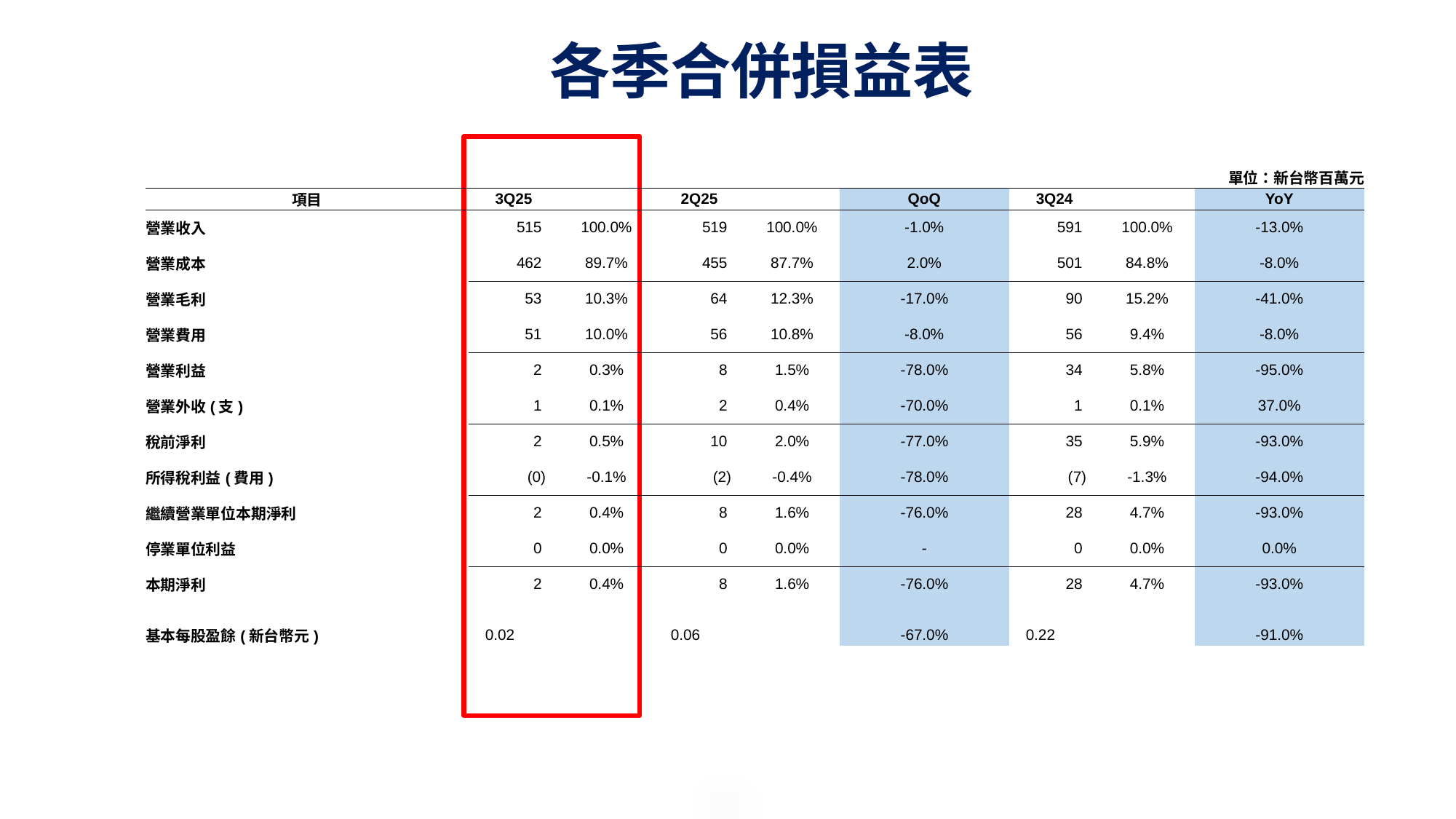

# 損益表-單季
各季合併損益表

|  |  |  |  |  |  |  |  |  |  |  | 單位：新台幣百萬元 |
| --- | --- | --- | --- | --- | --- | --- | --- | --- | --- | --- | --- |
| 項目 | 3Q25 |  |  | 2Q25 |  |  | QoQ | 3Q24 |  |  | YoY |
| 營業收入 | 515 |  | 100.0% | 519 |  | 100.0% | -1.0% | 591 |  | 100.0% | -13.0% |
| 營業成本 | 462 |  | 89.7% | 455 |  | 87.7% | 2.0% | 501 |  | 84.8% | -8.0% |
| 營業毛利 | 53 |  | 10.3% | 64 |  | 12.3% | -17.0% | 90 |  | 15.2% | -41.0% |
| 營業費用 | 51 |  | 10.0% | 56 |  | 10.8% | -8.0% | 56 |  | 9.4% | -8.0% |
| 營業利益 | 2 |  | 0.3% | 8 |  | 1.5% | -78.0% | 34 |  | 5.8% | -95.0% |
| 營業外收(支) | 1 |  | 0.1% | 2 |  | 0.4% | -70.0% | 1 |  | 0.1% | 37.0% |
| 稅前淨利 | 2 |  | 0.5% | 10 |  | 2.0% | -77.0% | 35 |  | 5.9% | -93.0% |
| 所得稅利益(費用) | (0) |  | -0.1% | (2) |  | -0.4% | -78.0% | (7) |  | -1.3% | -94.0% |
| 繼續營業單位本期淨利 | 2 |  | 0.4% | 8 |  | 1.6% | -76.0% | 28 |  | 4.7% | -93.0% |
| 停業單位利益 | 0 |  | 0.0% | 0 |  | 0.0% | - | 0 |  | 0.0% | 0.0% |
| 本期淨利 | 2 |  | 0.4% | 8 |  | 1.6% | -76.0% | 28 |  | 4.7% | -93.0% |
|  |  |  |  |  |  |  |  |  |  |  |  |
| 基本每股盈餘(新台幣元) | 0.02 |  |  | 0.06 |  |  | -67.0% | 0.22 |  |  | -91.0% |